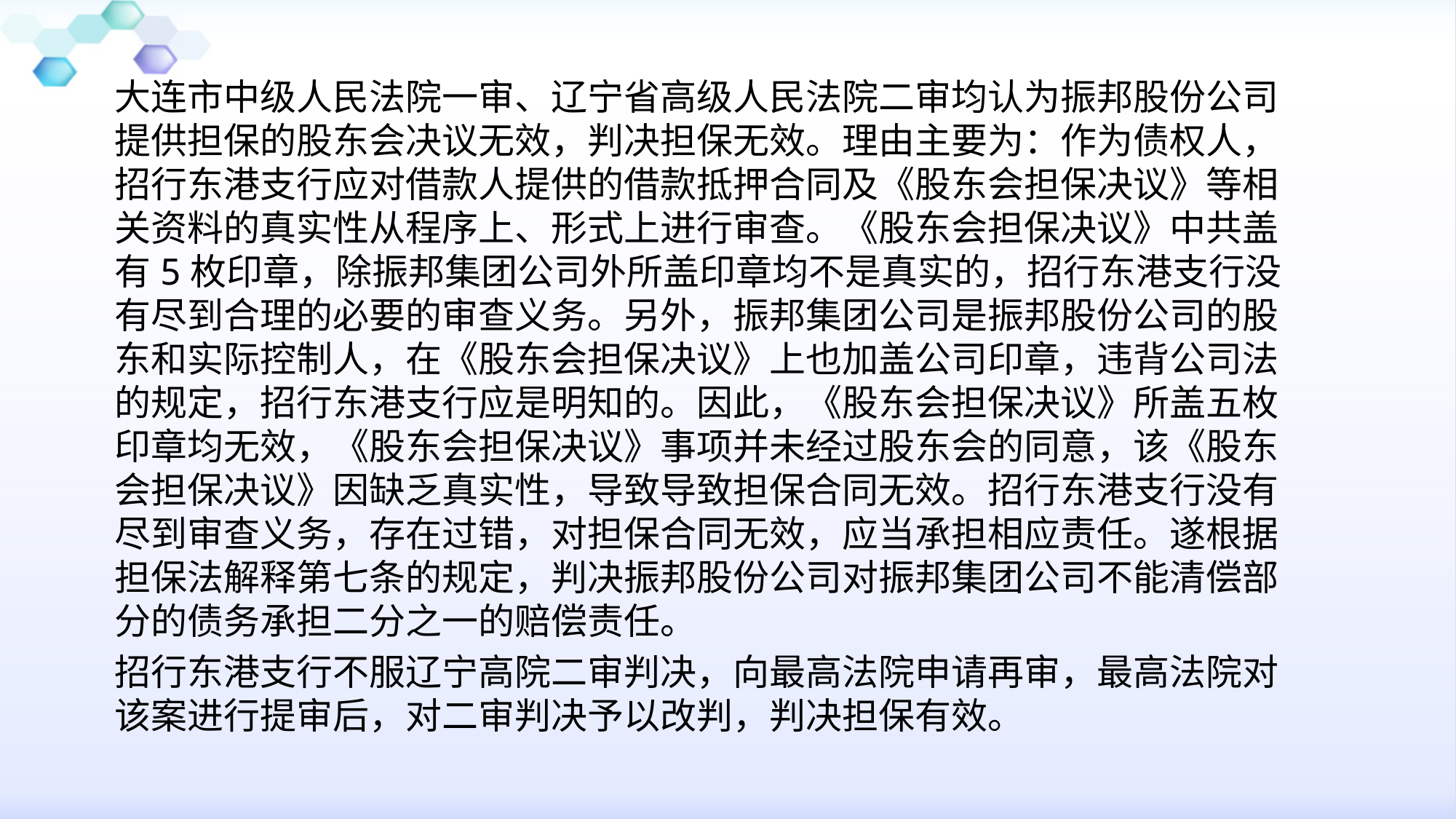

大连市中级人民法院一审、辽宁省高级人民法院二审均认为振邦股份公司提供担保的股东会决议无效，判决担保无效。理由主要为：作为债权人，招行东港支行应对借款人提供的借款抵押合同及《股东会担保决议》等相关资料的真实性从程序上、形式上进行审查。《股东会担保决议》中共盖有5枚印章，除振邦集团公司外所盖印章均不是真实的，招行东港支行没有尽到合理的必要的审查义务。另外，振邦集团公司是振邦股份公司的股东和实际控制人，在《股东会担保决议》上也加盖公司印章，违背公司法的规定，招行东港支行应是明知的。因此，《股东会担保决议》所盖五枚印章均无效，《股东会担保决议》事项并未经过股东会的同意，该《股东会担保决议》因缺乏真实性，导致导致担保合同无效。招行东港支行没有尽到审查义务，存在过错，对担保合同无效，应当承担相应责任。遂根据担保法解释第七条的规定，判决振邦股份公司对振邦集团公司不能清偿部分的债务承担二分之一的赔偿责任。
招行东港支行不服辽宁高院二审判决，向最高法院申请再审，最高法院对该案进行提审后，对二审判决予以改判，判决担保有效。